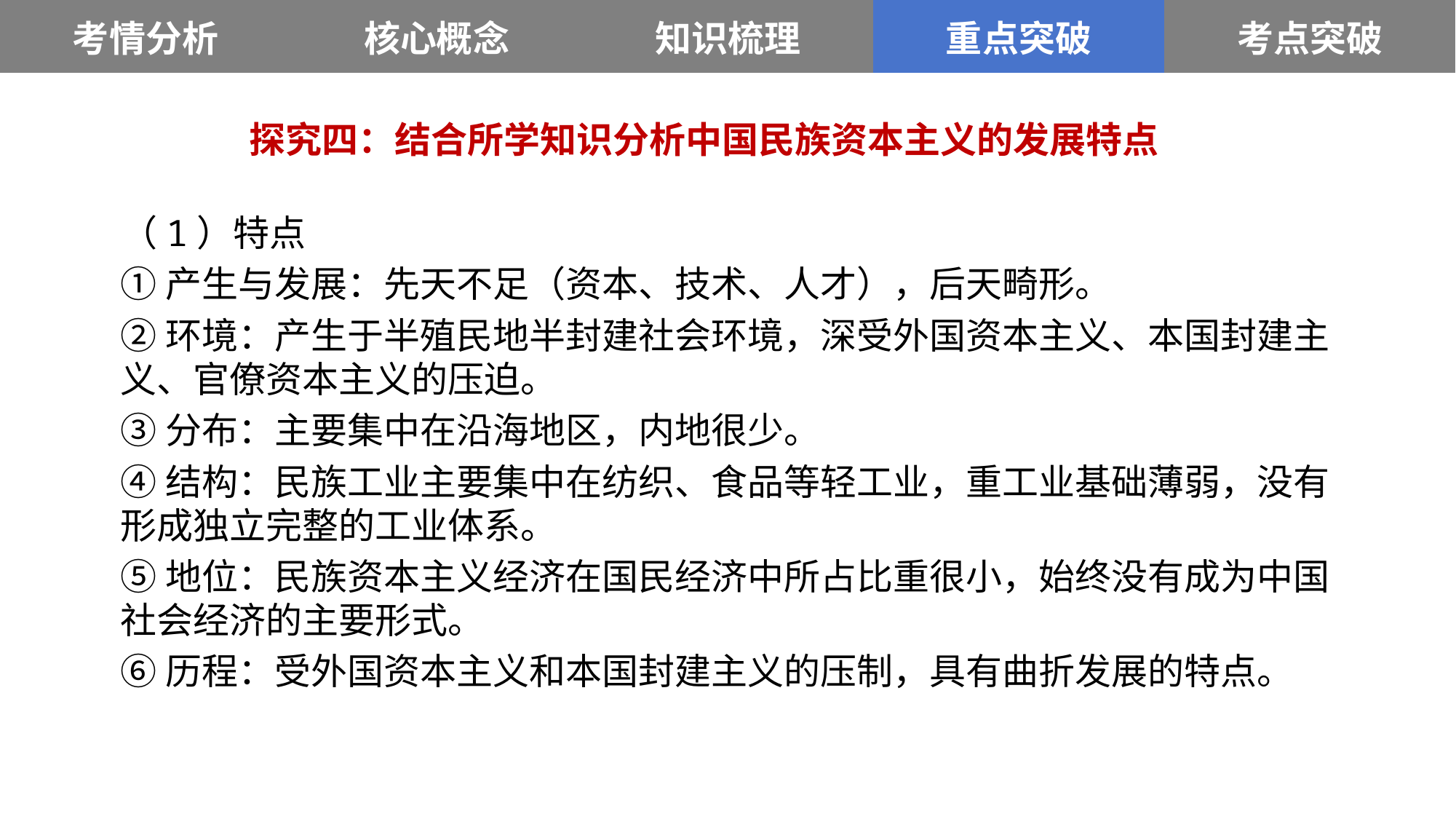

| 考情分析 | 核心概念 | 知识梳理 | 重点突破 | 考点突破 |
| --- | --- | --- | --- | --- |
探究四：结合所学知识分析中国民族资本主义的发展特点
（1）特点
①产生与发展：先天不足（资本、技术、人才），后天畸形。
②环境：产生于半殖民地半封建社会环境，深受外国资本主义、本国封建主义、官僚资本主义的压迫。
③分布：主要集中在沿海地区，内地很少。
④结构：民族工业主要集中在纺织、食品等轻工业，重工业基础薄弱，没有形成独立完整的工业体系。
⑤地位：民族资本主义经济在国民经济中所占比重很小，始终没有成为中国社会经济的主要形式。
⑥历程：受外国资本主义和本国封建主义的压制，具有曲折发展的特点。